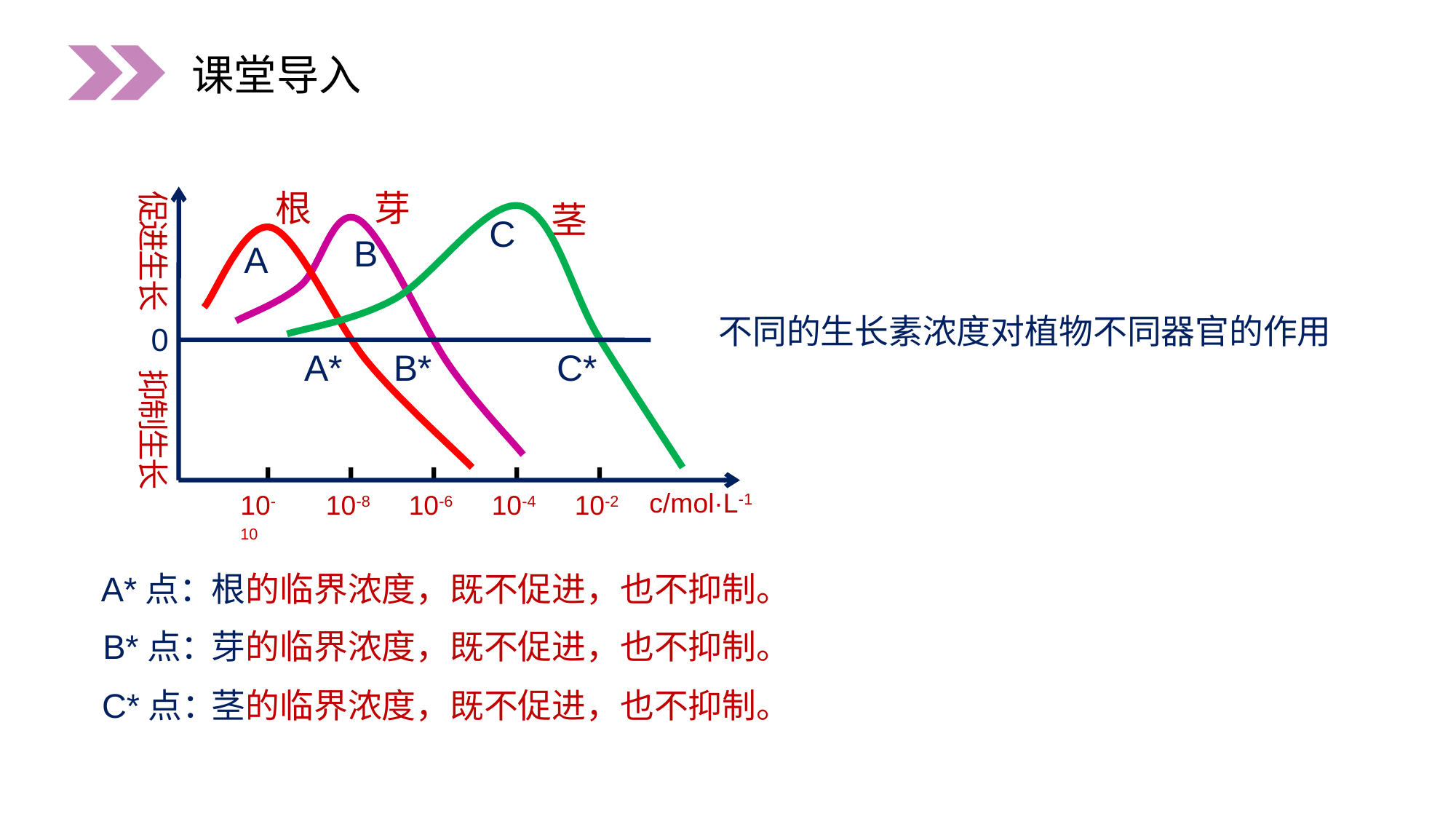

课堂导入
促进生长
根
芽
茎

C

B
A
不同的生长素浓度对植物不同器官的作用
0
A*
B*
C*
抑制生长

c/mol·L-1
10-10
10-8
10-6
10-4
10-2
A*点：
根的临界浓度，既不促进，也不抑制。
B*点：
芽的临界浓度，既不促进，也不抑制。
C*点：
茎的临界浓度，既不促进，也不抑制。